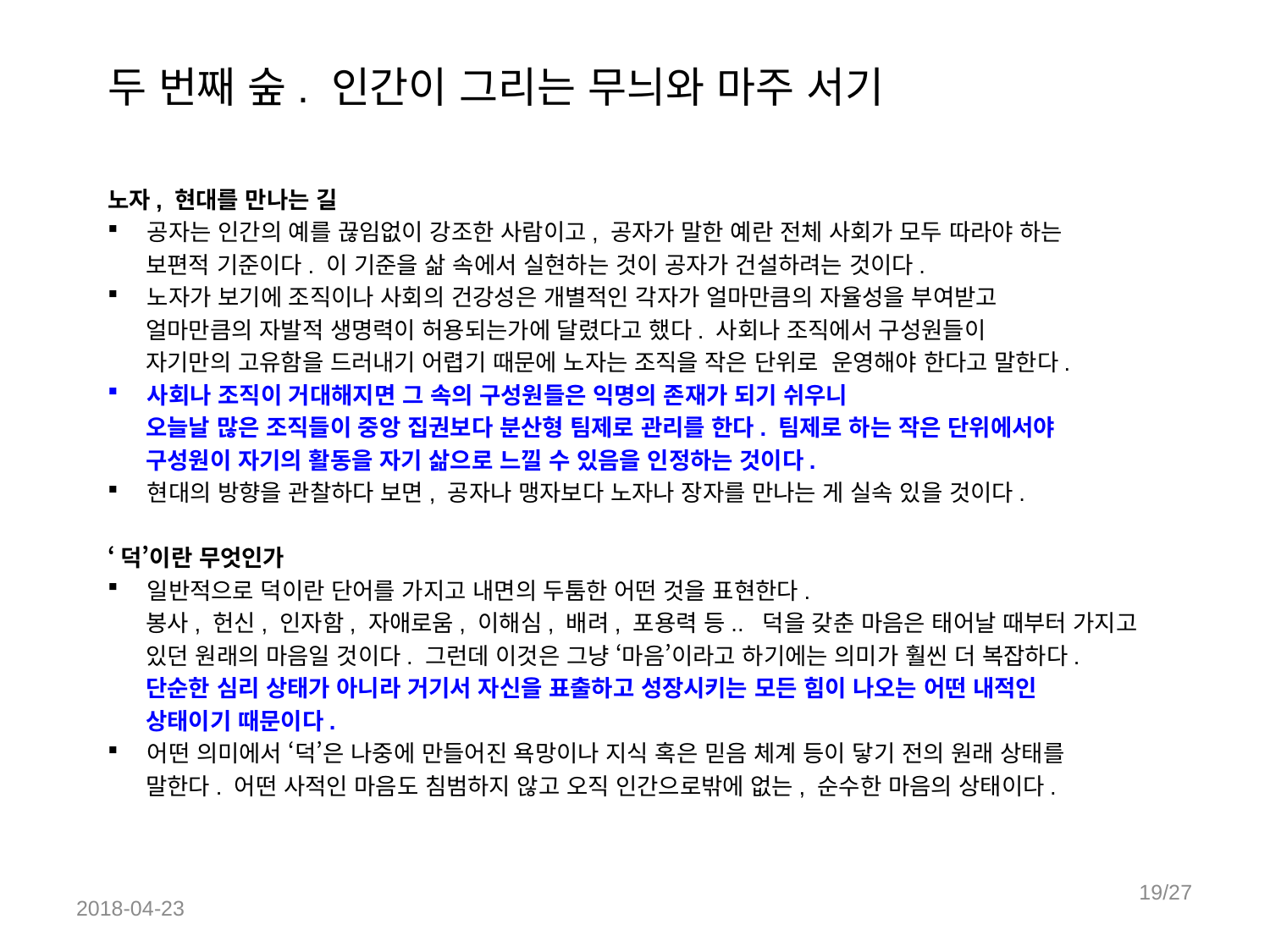

# 두 번째 숲. 인간이 그리는 무늬와 마주 서기

노자, 현대를 만나는 길
공자는 인간의 예를 끊임없이 강조한 사람이고, 공자가 말한 예란 전체 사회가 모두 따라야 하는
     보편적 기준이다. 이 기준을 삶 속에서 실현하는 것이 공자가 건설하려는 것이다.
노자가 보기에 조직이나 사회의 건강성은 개별적인 각자가 얼마만큼의 자율성을 부여받고
     얼마만큼의 자발적 생명력이 허용되는가에 달렸다고 했다. 사회나 조직에서 구성원들이
     자기만의 고유함을 드러내기 어렵기 때문에 노자는 조직을 작은 단위로  운영해야 한다고 말한다.
사회나 조직이 거대해지면 그 속의 구성원들은 익명의 존재가 되기 쉬우니
     오늘날 많은 조직들이 중앙 집권보다 분산형 팀제로 관리를 한다. 팀제로 하는 작은 단위에서야
     구성원이 자기의 활동을 자기 삶으로 느낄 수 있음을 인정하는 것이다.
현대의 방향을 관찰하다 보면, 공자나 맹자보다 노자나 장자를 만나는 게 실속 있을 것이다.

‘덕’이란 무엇인가
일반적으로 덕이란 단어를 가지고 내면의 두툼한 어떤 것을 표현한다.
     봉사, 헌신, 인자함, 자애로움, 이해심, 배려, 포용력 등..  덕을 갖춘 마음은 태어날 때부터 가지고
     있던 원래의 마음일 것이다. 그런데 이것은 그냥 ‘마음’이라고 하기에는 의미가 훨씬 더 복잡하다.
     단순한 심리 상태가 아니라 거기서 자신을 표출하고 성장시키는 모든 힘이 나오는 어떤 내적인
     상태이기 때문이다.
어떤 의미에서 ‘덕’은 나중에 만들어진 욕망이나 지식 혹은 믿음 체계 등이 닿기 전의 원래 상태를
     말한다. 어떤 사적인 마음도 침범하지 않고 오직 인간으로밖에 없는, 순수한 마음의 상태이다.
19/27
2018-04-23